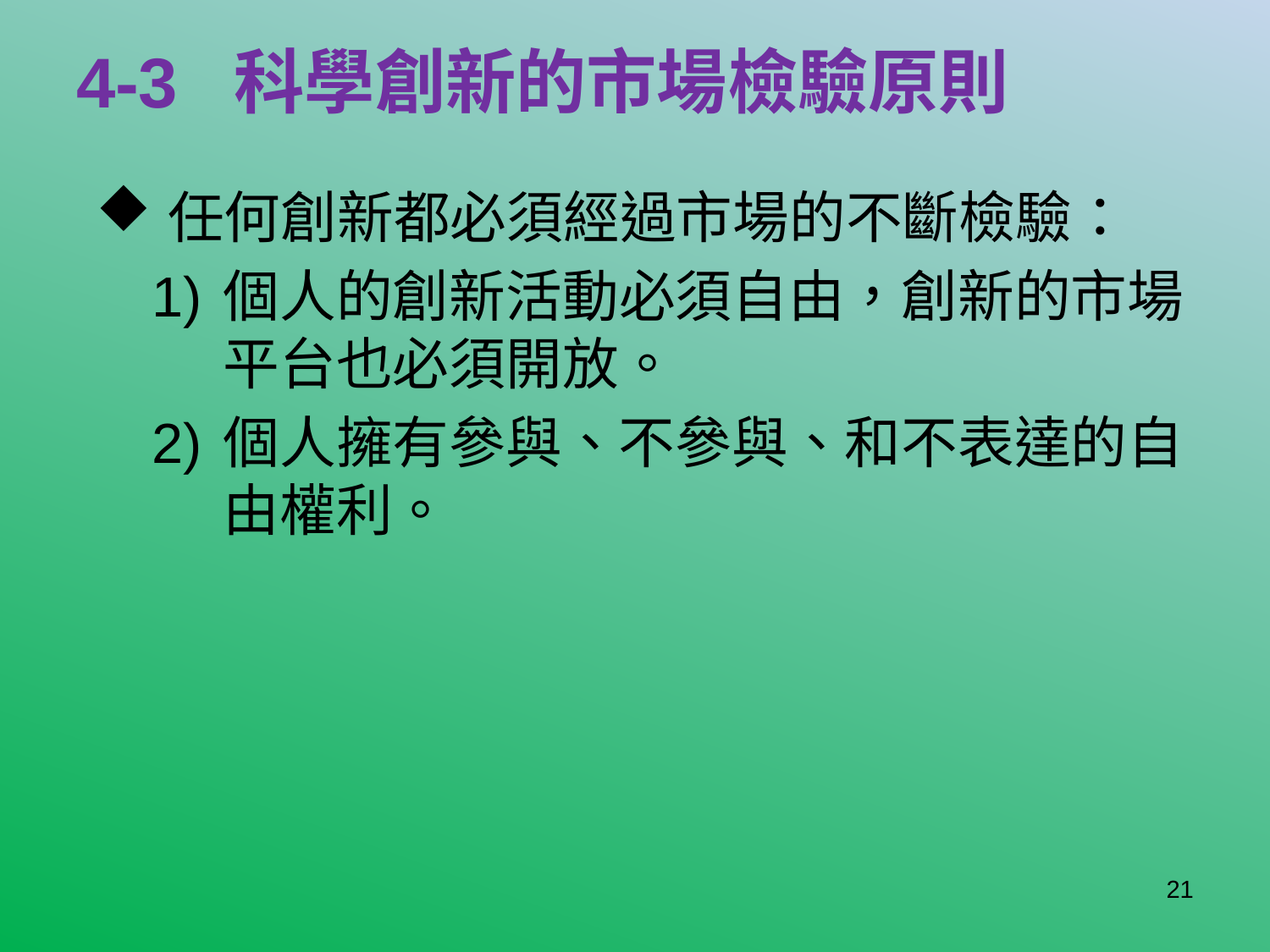

# 4-3  科學創新的市場檢驗原則
任何創新都必須經過市場的不斷檢驗：
個人的創新活動必須自由，創新的市場平台也必須開放。
個人擁有參與、不參與、和不表達的自由權利。
21